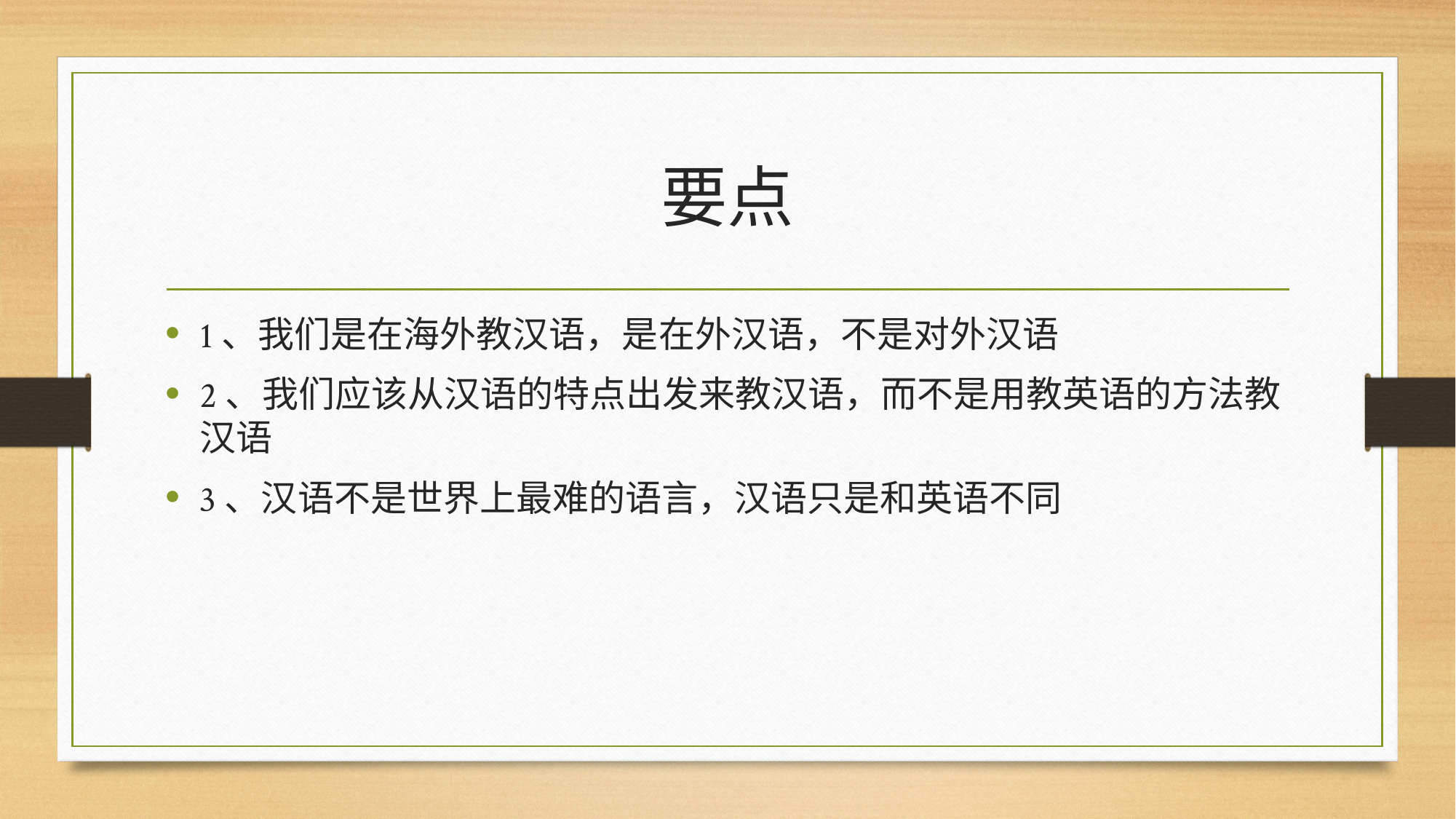

# 要点
1、我们是在海外教汉语，是在外汉语，不是对外汉语
2、我们应该从汉语的特点出发来教汉语，而不是用教英语的方法教汉语
3、汉语不是世界上最难的语言，汉语只是和英语不同